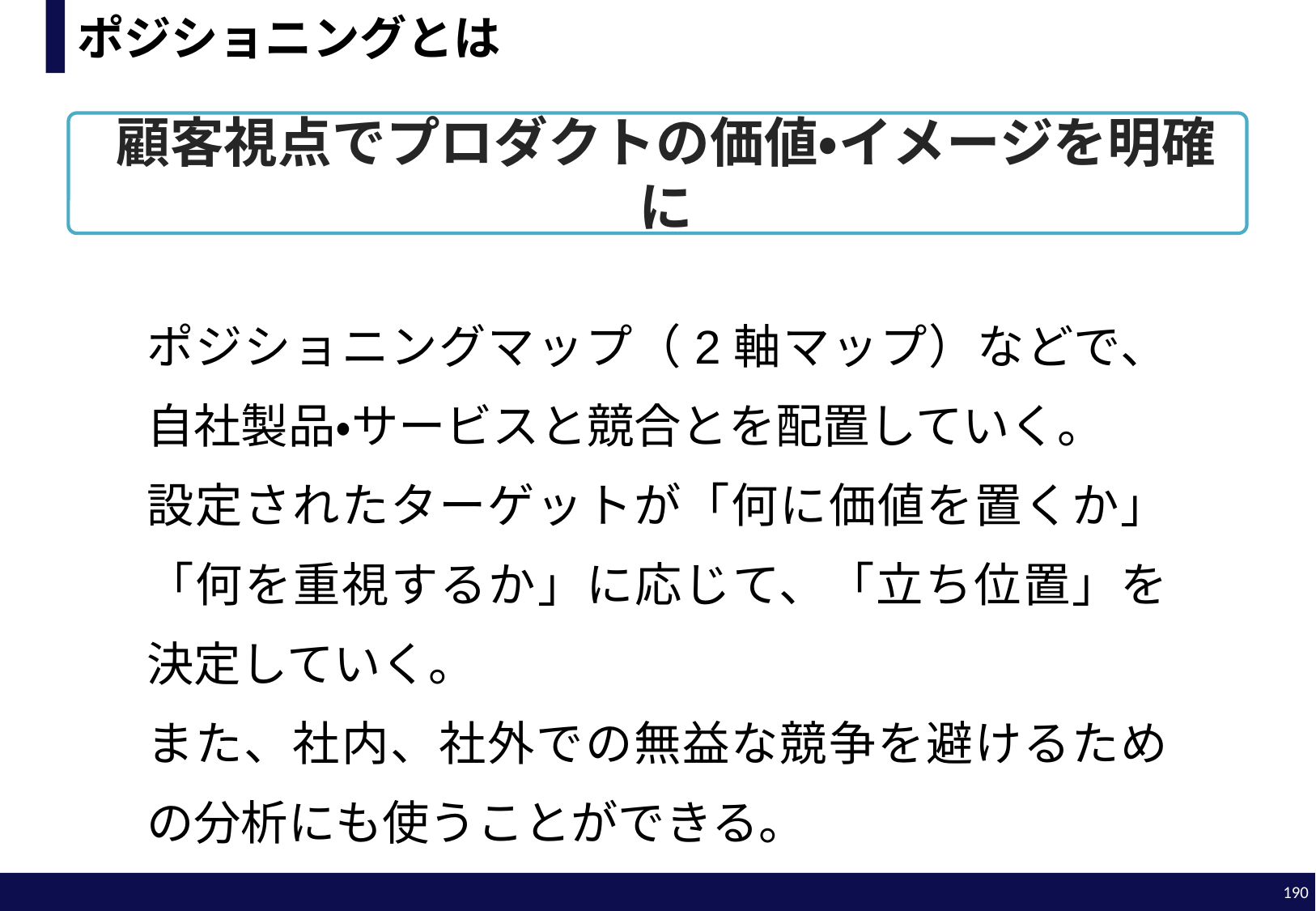

# ポジショニングとは
顧客視点でプロダクトの価値・イメージを明確に
ポジショニングマップ（2軸マップ）などで、自社製品・サービスと競合とを配置していく。
設定されたターゲットが「何に価値を置くか」「何を重視するか」に応じて、「立ち位置」を決定していく。
また、社内、社外での無益な競争を避けるための分析にも使うことができる。